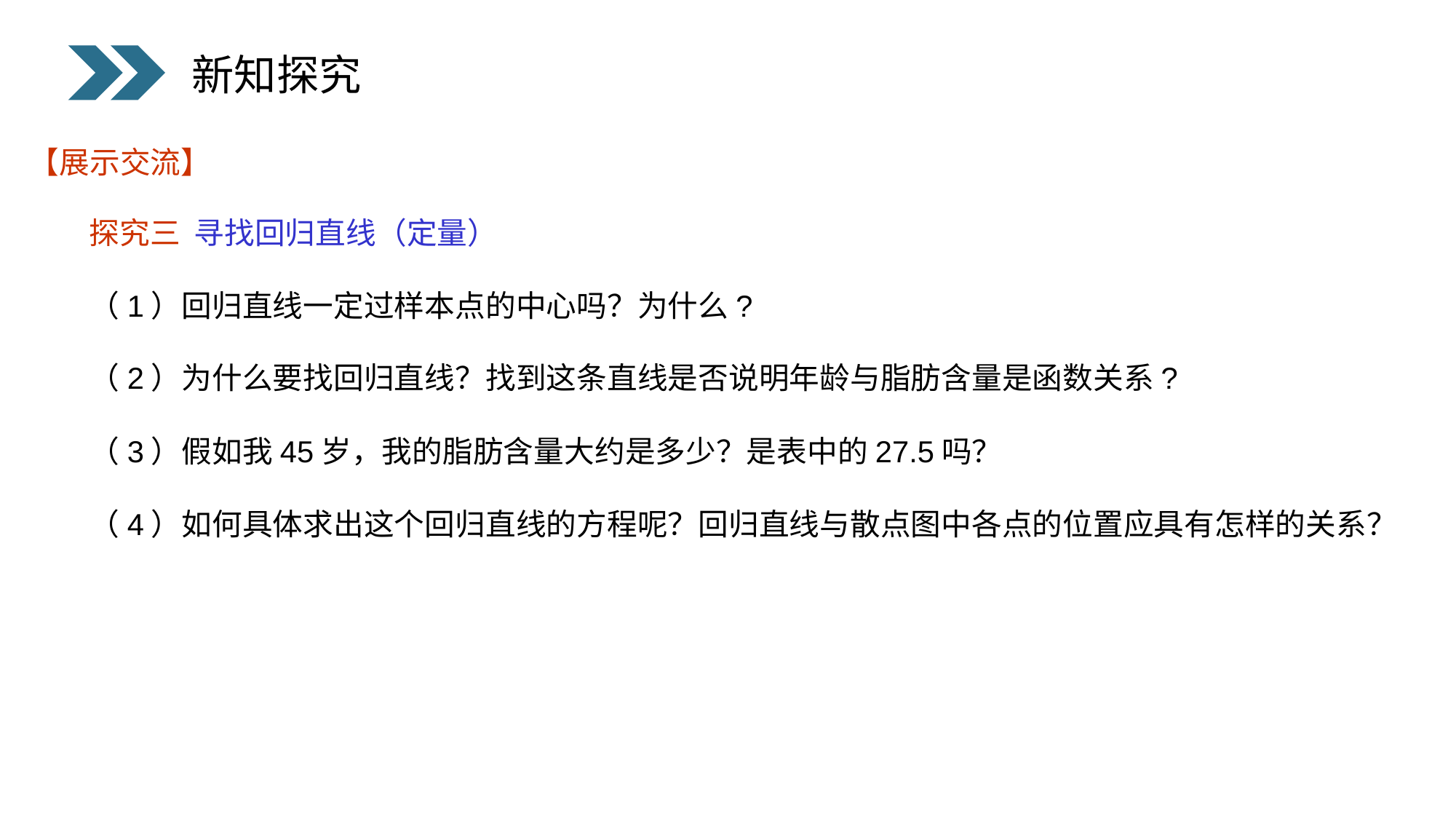

新知探究
【展示交流】
探究三  寻找回归直线（定量）
（1）回归直线一定过样本点的中心吗？为什么?
（2）为什么要找回归直线？找到这条直线是否说明年龄与脂肪含量是函数关系?
（3）假如我45岁，我的脂肪含量大约是多少？是表中的27.5吗？
（4）如何具体求出这个回归直线的方程呢？回归直线与散点图中各点的位置应具有怎样的关系？